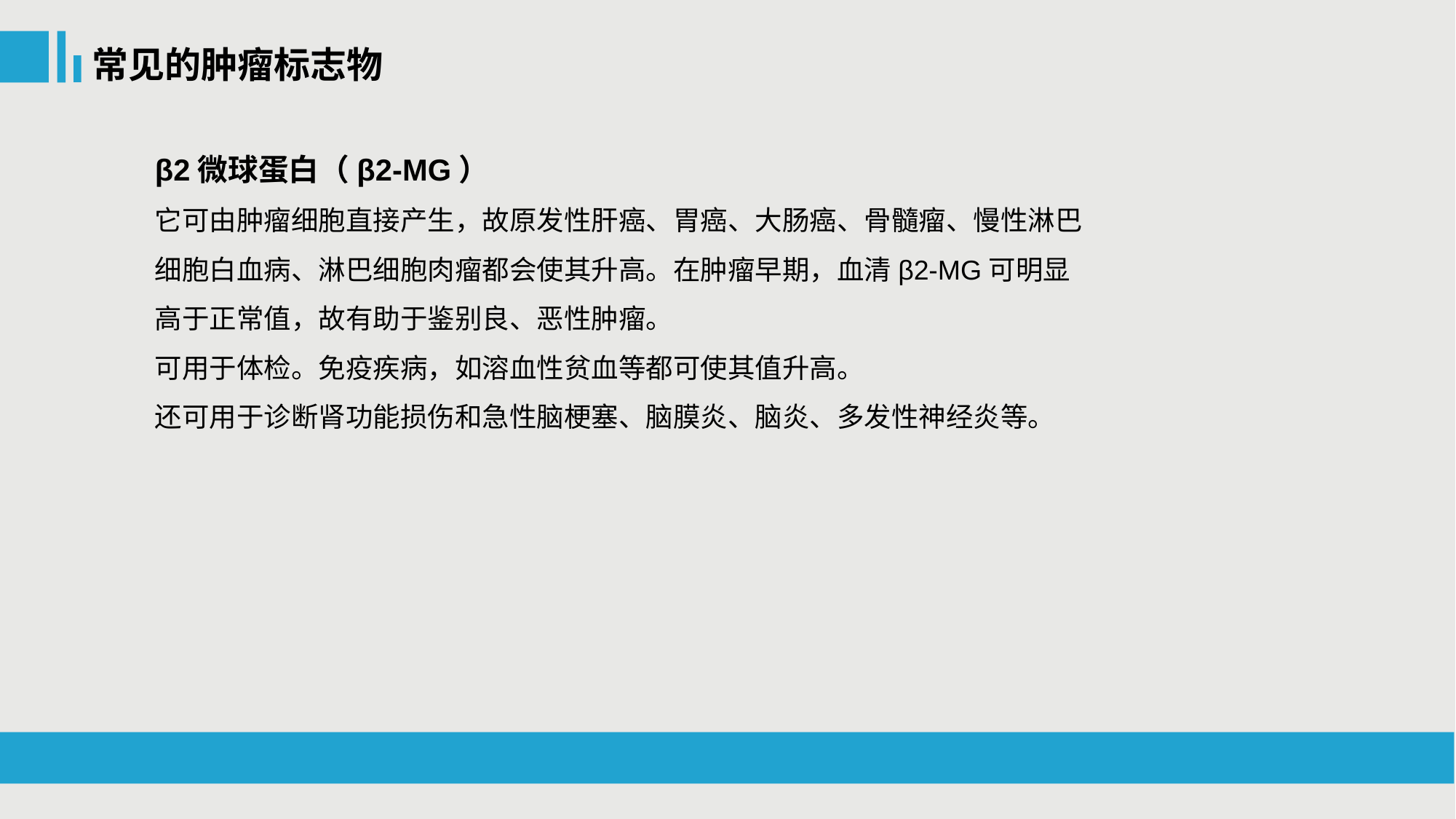

常见的肿瘤标志物

β2微球蛋白（β2-MG）
它可由肿瘤细胞直接产生，故原发性肝癌、胃癌、大肠癌、骨髓瘤、慢性淋巴细胞白血病、淋巴细胞肉瘤都会使其升高。在肿瘤早期，血清β2-MG可明显高于正常值，故有助于鉴别良、恶性肿瘤。
可用于体检。免疫疾病，如溶血性贫血等都可使其值升高。
还可用于诊断肾功能损伤和急性脑梗塞、脑膜炎、脑炎、多发性神经炎等。